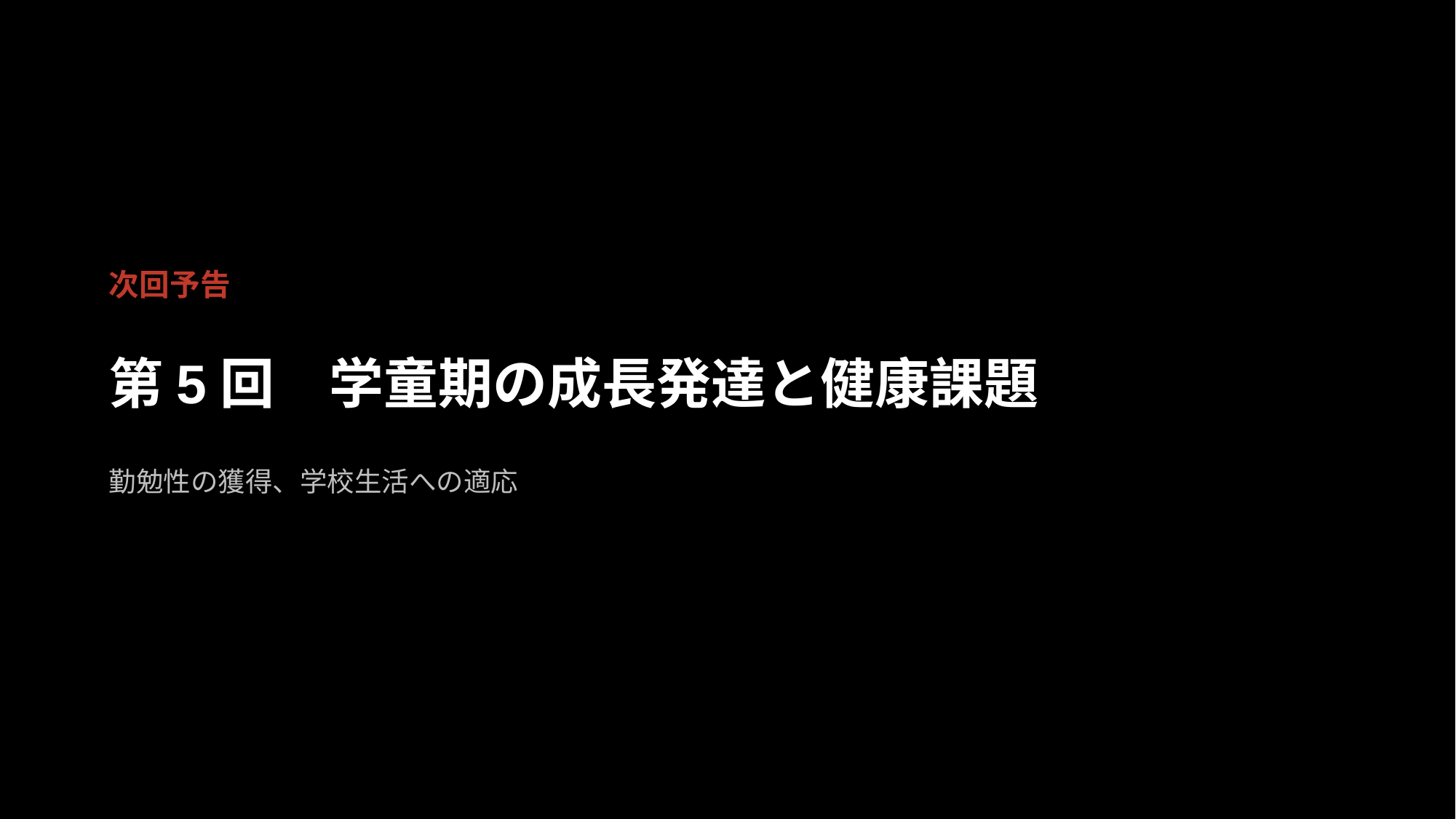

次回予告
第5回　学童期の成長発達と健康課題
勤勉性の獲得、学校生活への適応